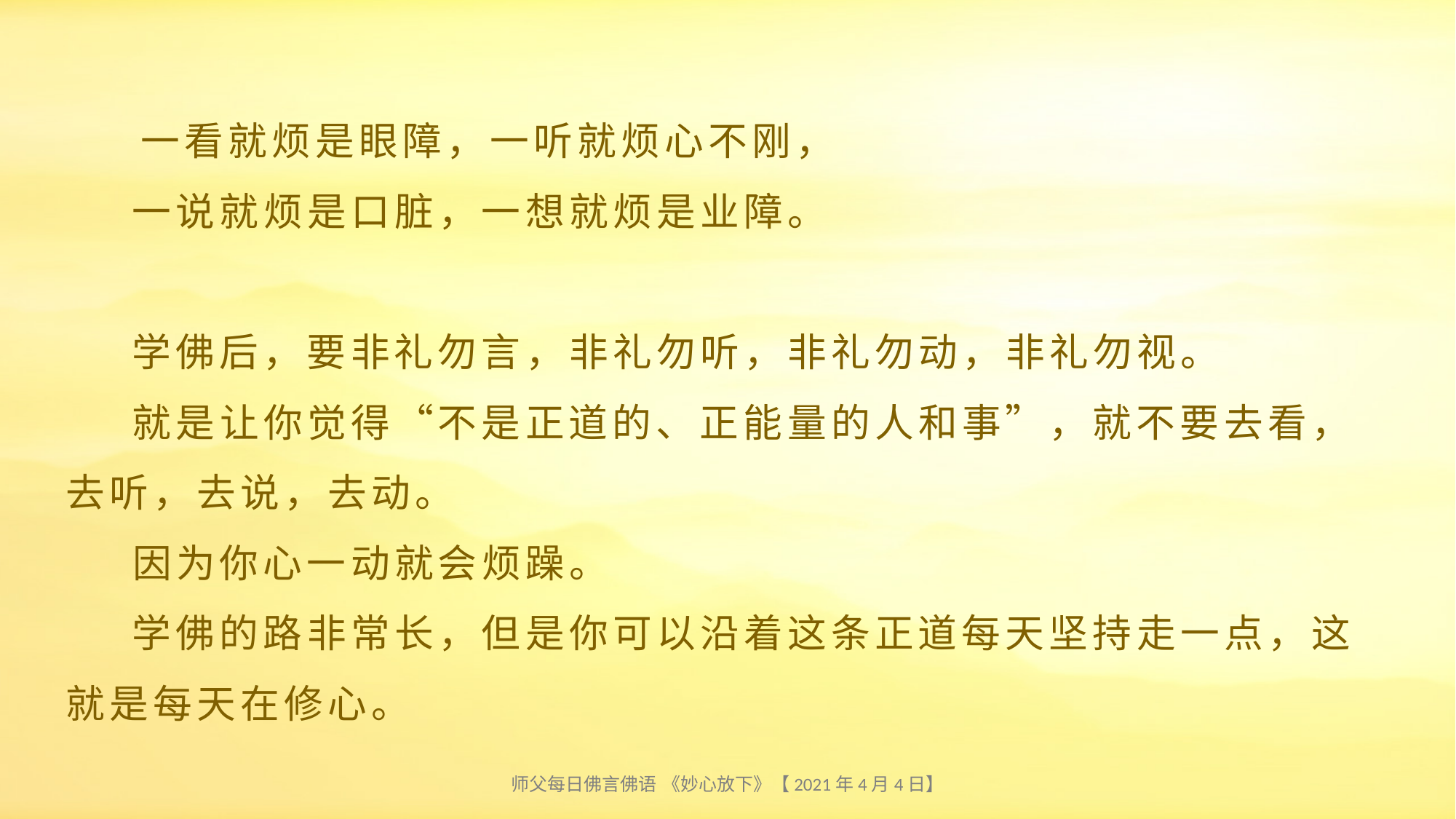

# 一看就烦是眼障，一听就烦心不刚， 一说就烦是口脏，一想就烦是业障。 学佛后，要非礼勿言，非礼勿听，非礼勿动，非礼勿视。 就是让你觉得“不是正道的、正能量的人和事”，就不要去看，去听，去说，去动。 因为你心一动就会烦躁。 学佛的路非常长，但是你可以沿着这条正道每天坚持走一点，这就是每天在修心。
师父每日佛言佛语 《妙心放下》【2021年4月4日】